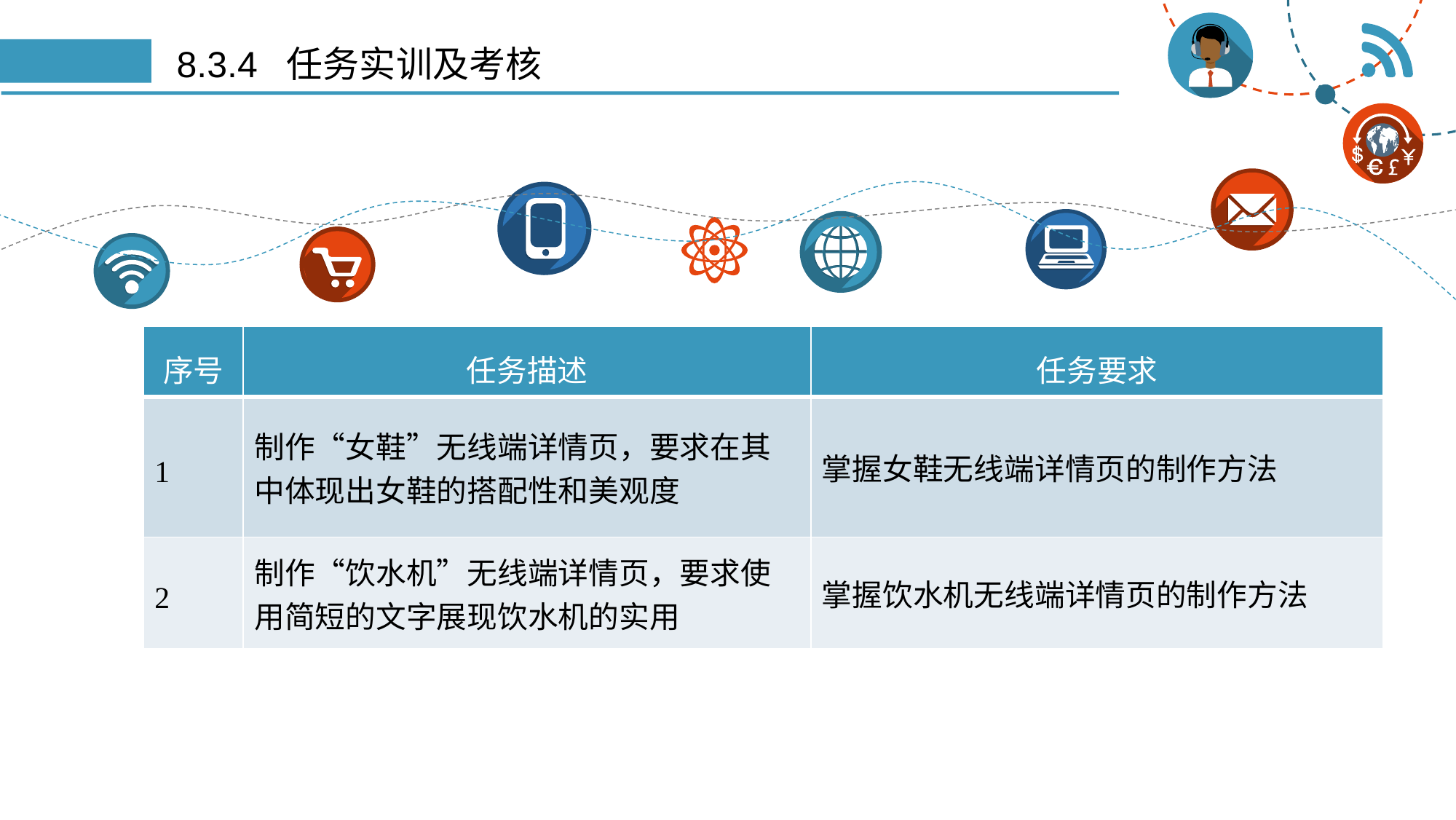

# 8.3.4  任务实训及考核

| 序号 | 任务描述 | 任务要求 |
| --- | --- | --- |
| 1 | 制作“女鞋”无线端详情页，要求在其 中体现出女鞋的搭配性和美观度 | 掌握女鞋无线端详情页的制作方法 |
| 2 | 制作“饮水机”无线端详情页，要求使 用简短的文字展现饮水机的实用 | 掌握饮水机无线端详情页的制作方法 |